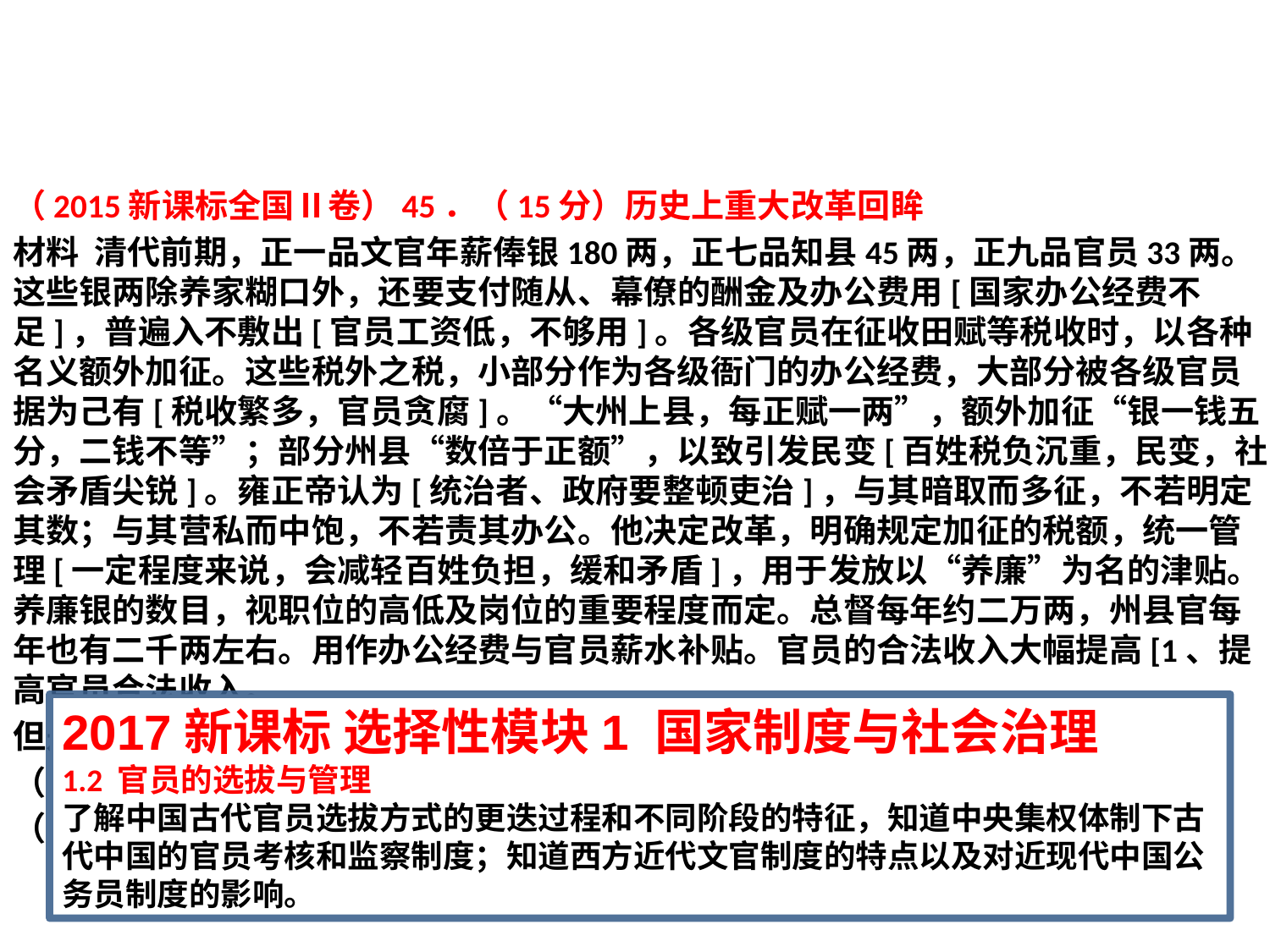

#
（2015新课标全国Ⅱ卷）45．（15分）历史上重大改革回眸
材料  清代前期，正一品文官年薪俸银180两，正七品知县45两，正九品官员33两。这些银两除养家糊口外，还要支付随从、幕僚的酬金及办公费用[国家办公经费不足]，普遍入不敷出[官员工资低，不够用]。各级官员在征收田赋等税收时，以各种名义额外加征。这些税外之税，小部分作为各级衙门的办公经费，大部分被各级官员据为己有[税收繁多，官员贪腐]。“大州上县，每正赋一两”，额外加征“银一钱五分，二钱不等”；部分州县“数倍于正额”，以致引发民变[百姓税负沉重，民变，社会矛盾尖锐]。雍正帝认为[统治者、政府要整顿吏治]，与其暗取而多征，不若明定其数；与其营私而中饱，不若责其办公。他决定改革，明确规定加征的税额，统一管理[一定程度来说，会减轻百姓负担，缓和矛盾]，用于发放以“养廉”为名的津贴。养廉银的数目，视职位的高低及岗位的重要程度而定。总督每年约二万两，州县官每年也有二千两左右。用作办公经费与官员薪水补贴。官员的合法收入大幅提高[1、提高官员合法收入。
但是腐败不能从根本上解决]。——摘编自黄惠贤等《中国俸禄制度史》
（1）根据材料，概括指出清政府建立养廉银制度的原因。（8分）
（2）根据材料并结合所学知识，简析养廉银制度的作用。（7分）
2017新课标 选择性模块1 国家制度与社会治理
1.2 官员的选拔与管理
了解中国古代官员选拔方式的更迭过程和不同阶段的特征，知道中央集权体制下古代中国的官员考核和监察制度；知道西方近代文官制度的特点以及对近现代中国公务员制度的影响。